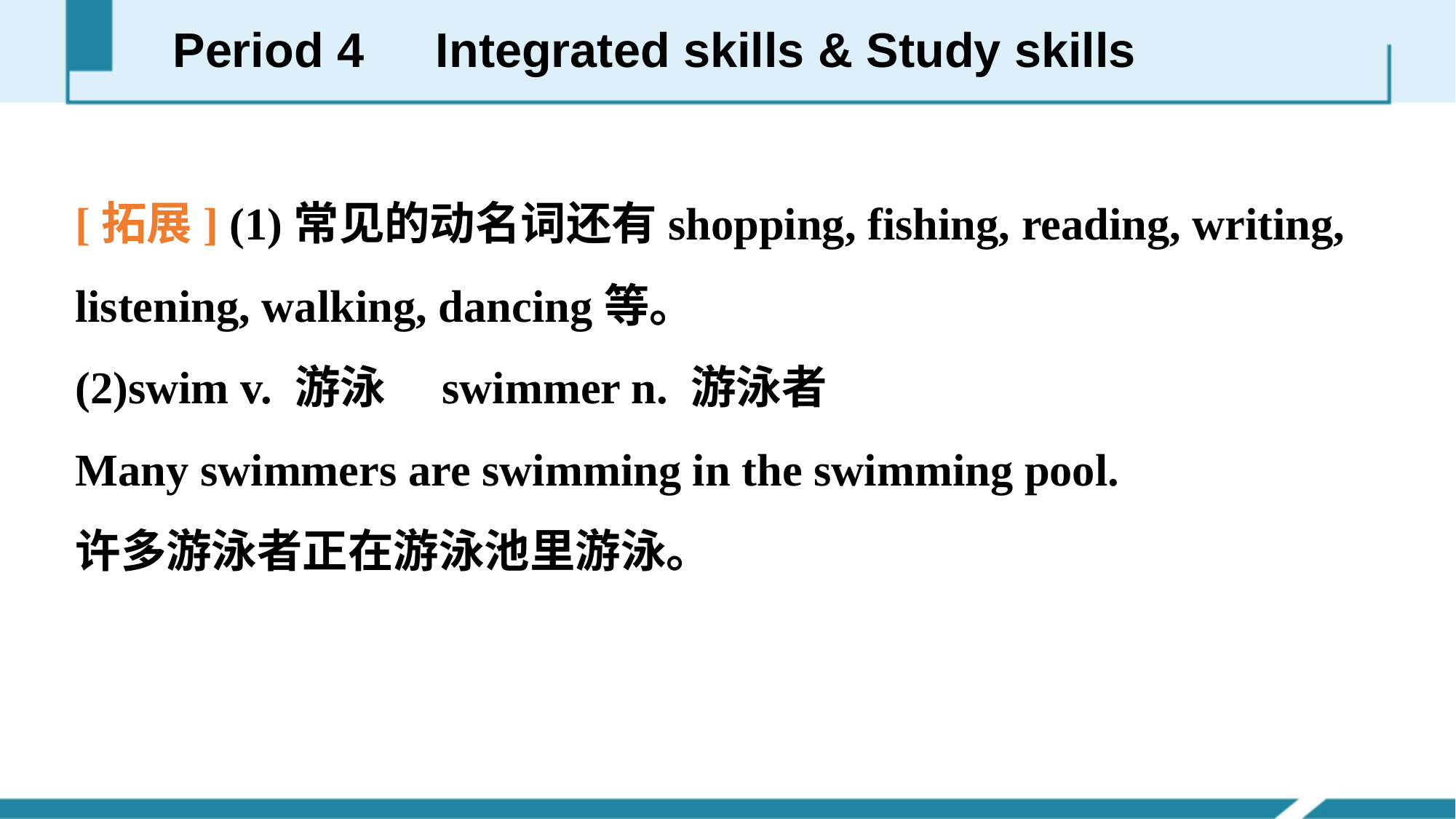

Period 4　Integrated skills & Study skills
[拓展] (1)常见的动名词还有shopping, fishing, reading, writing, listening, walking, dancing等。
(2)swim v. 游泳　swimmer n. 游泳者
Many swimmers are swimming in the swimming pool.
许多游泳者正在游泳池里游泳。